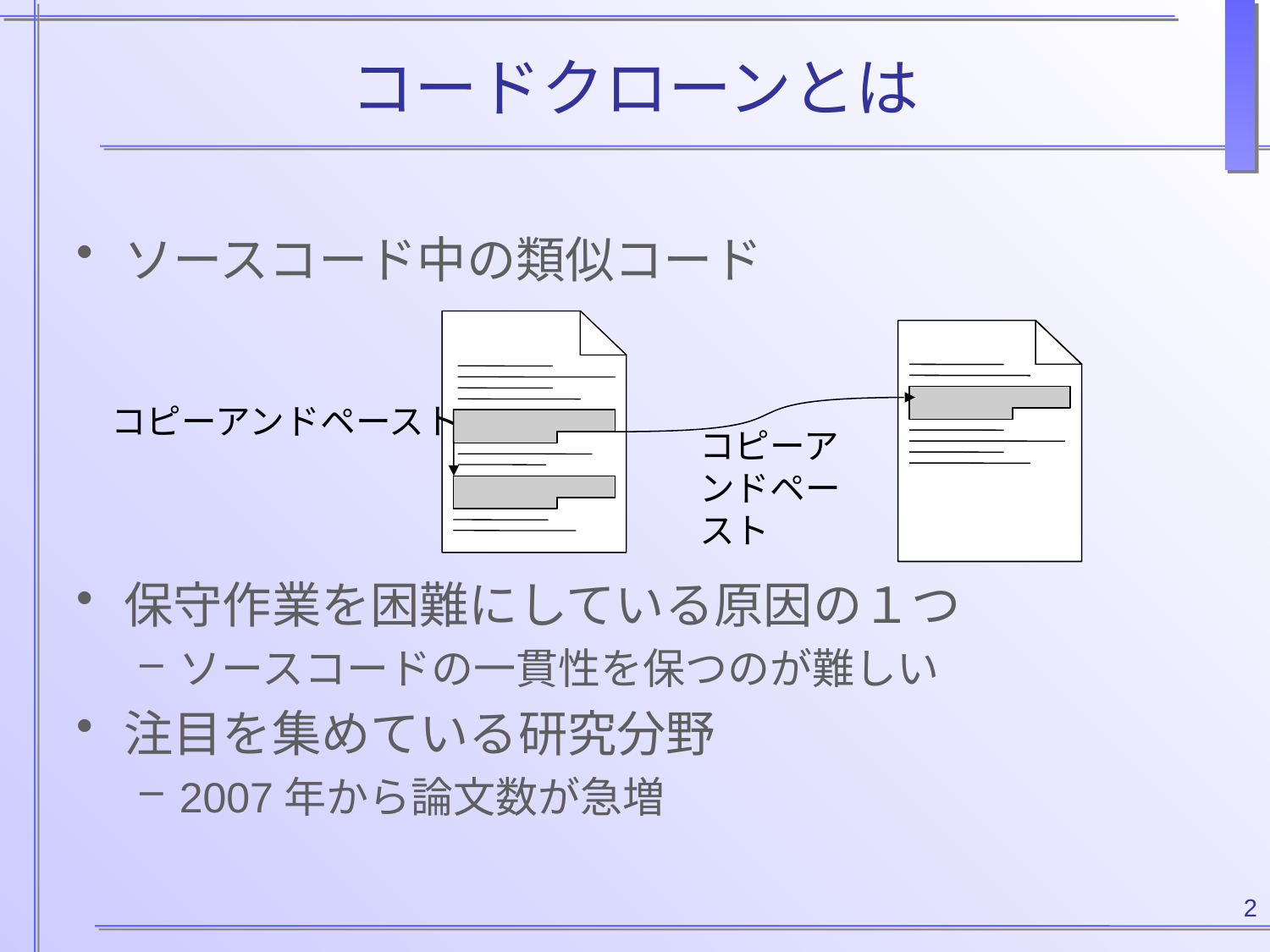

# コードクローンとは
ソースコード中の類似コード

保守作業を困難にしている原因の１つ
ソースコードの一貫性を保つのが難しい
注目を集めている研究分野
2007年から論文数が急増

コピーアンドペースト
コピーアンドペースト
2